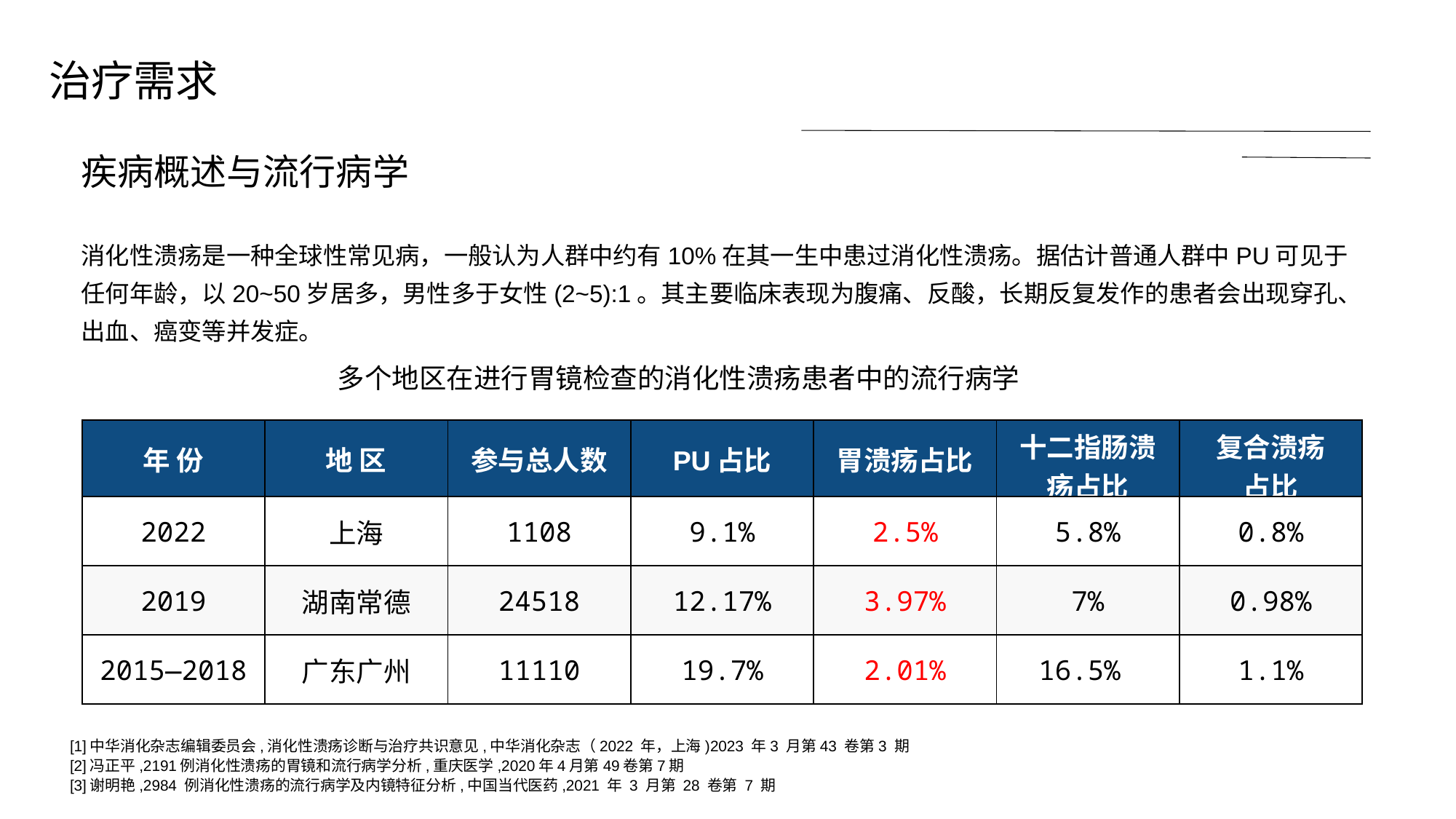

治疗需求
疾病概述与流行病学
消化性溃疡是一种全球性常见病，一般认为人群中约有10%在其一生中患过消化性溃疡。据估计普通人群中PU可见于任何年龄，以20~50岁居多，男性多于女性(2~5):1。其主要临床表现为腹痛、反酸，长期反复发作的患者会出现穿孔、出血、癌变等并发症。

     多个地区在进行胃镜检查的消化性溃疡患者中的流行病学
| 年 份 | 地 区 | 参与总人数 | PU占比 | 胃溃疡占比 | 十二指肠溃疡占比 | 复合溃疡 占比 |
| --- | --- | --- | --- | --- | --- | --- |
| 2022 | 上海 | 1108 | 9.1% | 2.5% | 5.8% | 0.8% |
| 2019 | 湖南常德 | 24518 | 12.17% | 3.97% | 7% | 0.98% |
| 2015—2018 | 广东广州 | 11110 | 19.7% | 2.01% | 16.5% | 1.1% |
[1]中华消化杂志编辑委员会,消化性溃疡诊断与治疗共识意见,中华消化杂志（2022 年，上海)2023 年3 月第43 卷第3 期
[2]冯正平,2191例消化性溃疡的胃镜和流行病学分析,重庆医学,2020年4月第49卷第7期
[3]谢明艳,2984 例消化性溃疡的流行病学及内镜特征分析,中国当代医药,2021 年 3 月第 28 卷第 7 期